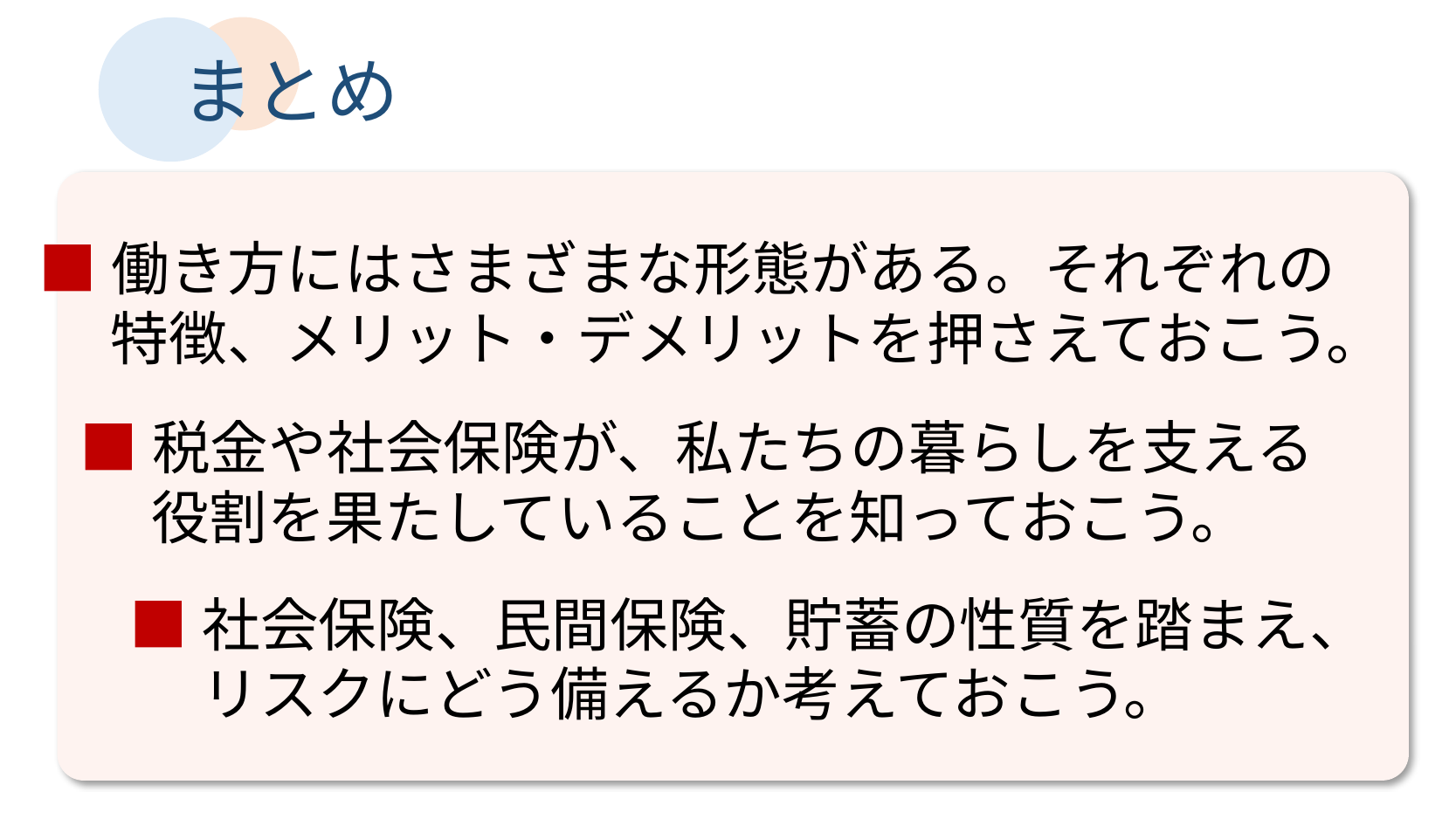

まとめ

■働き方にはさまざまな形態がある。それぞれの
　 特徴、メリット・デメリットを押さえておこう。
■税金や社会保険が、私たちの暮らしを支える
　 役割を果たしていることを知っておこう。
■社会保険、民間保険、貯蓄の性質を踏まえ、
　 リスクにどう備えるか考えておこう。